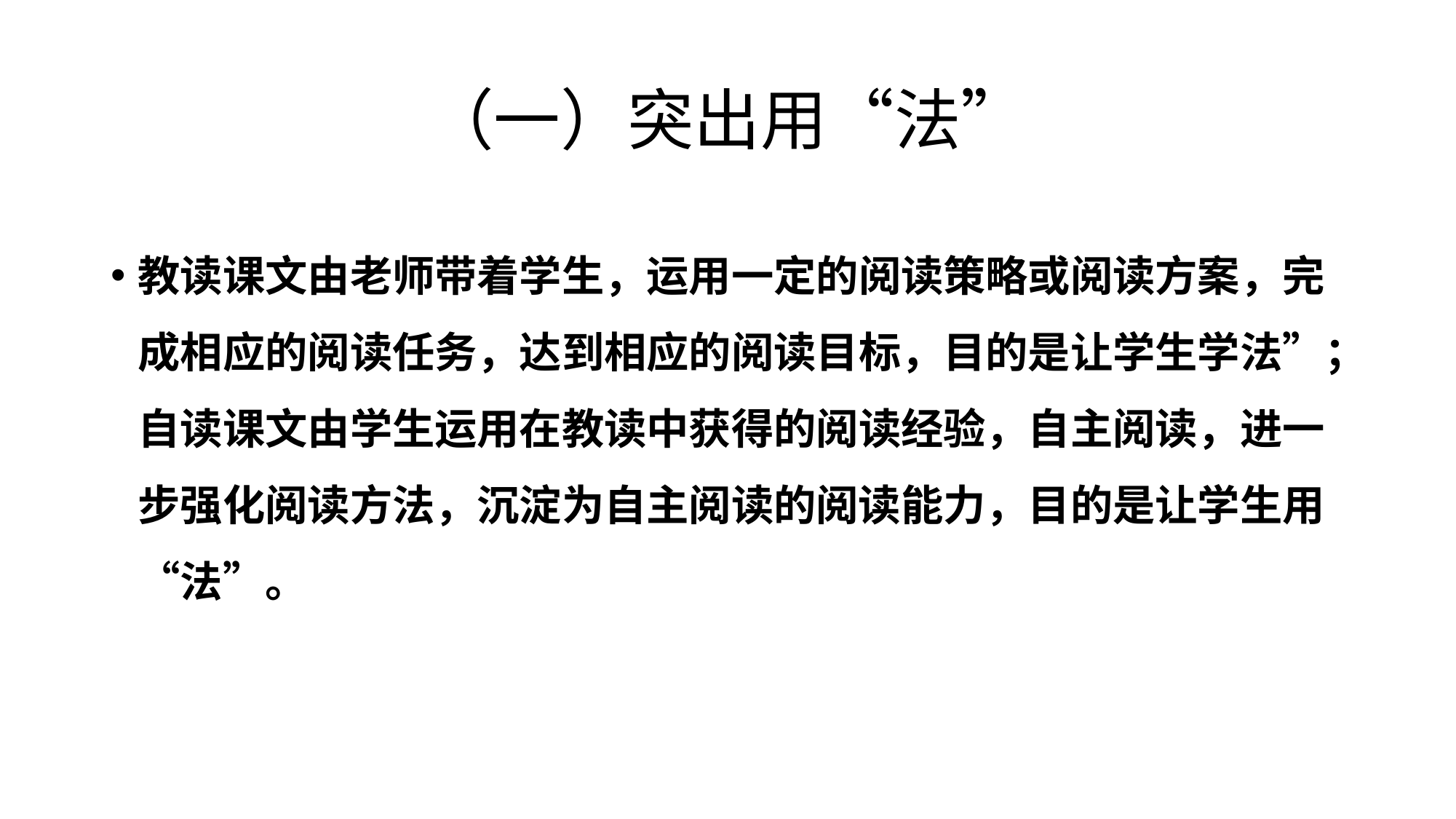

# （一）突出用“法”
教读课文由老师带着学生，运用一定的阅读策略或阅读方案，完成相应的阅读任务，达到相应的阅读目标，目的是让学生学法”；自读课文由学生运用在教读中获得的阅读经验，自主阅读，进一步强化阅读方法，沉淀为自主阅读的阅读能力，目的是让学生用“法”。